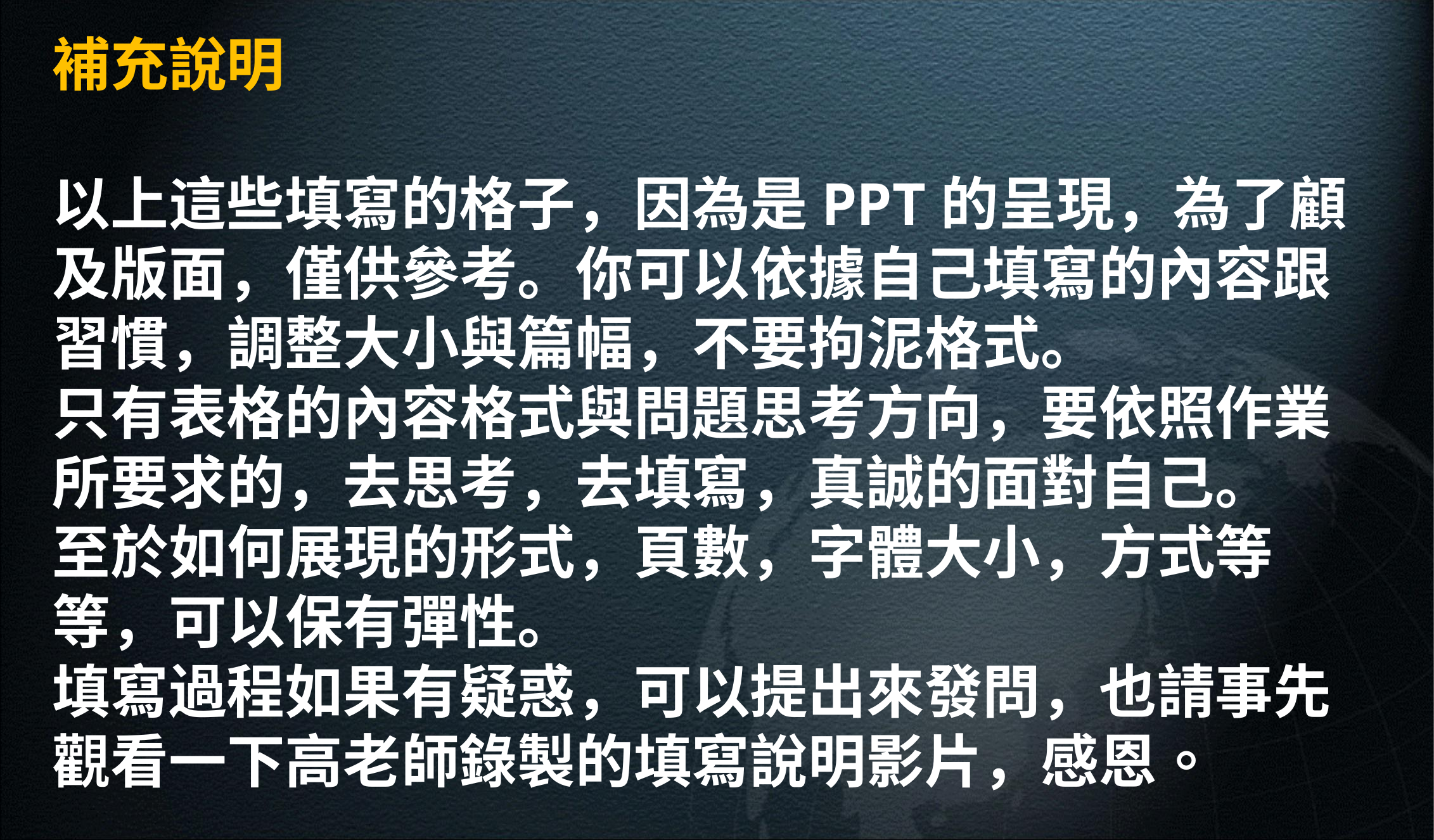

補充說明

以上這些填寫的格子，因為是PPT的呈現，為了顧及版面，僅供參考。你可以依據自己填寫的內容跟習慣，調整大小與篇幅，不要拘泥格式。
只有表格的內容格式與問題思考方向，要依照作業所要求的，去思考，去填寫，真誠的面對自己。
至於如何展現的形式，頁數，字體大小，方式等等，可以保有彈性。
填寫過程如果有疑惑，可以提出來發問，也請事先觀看一下高老師錄製的填寫說明影片，感恩。